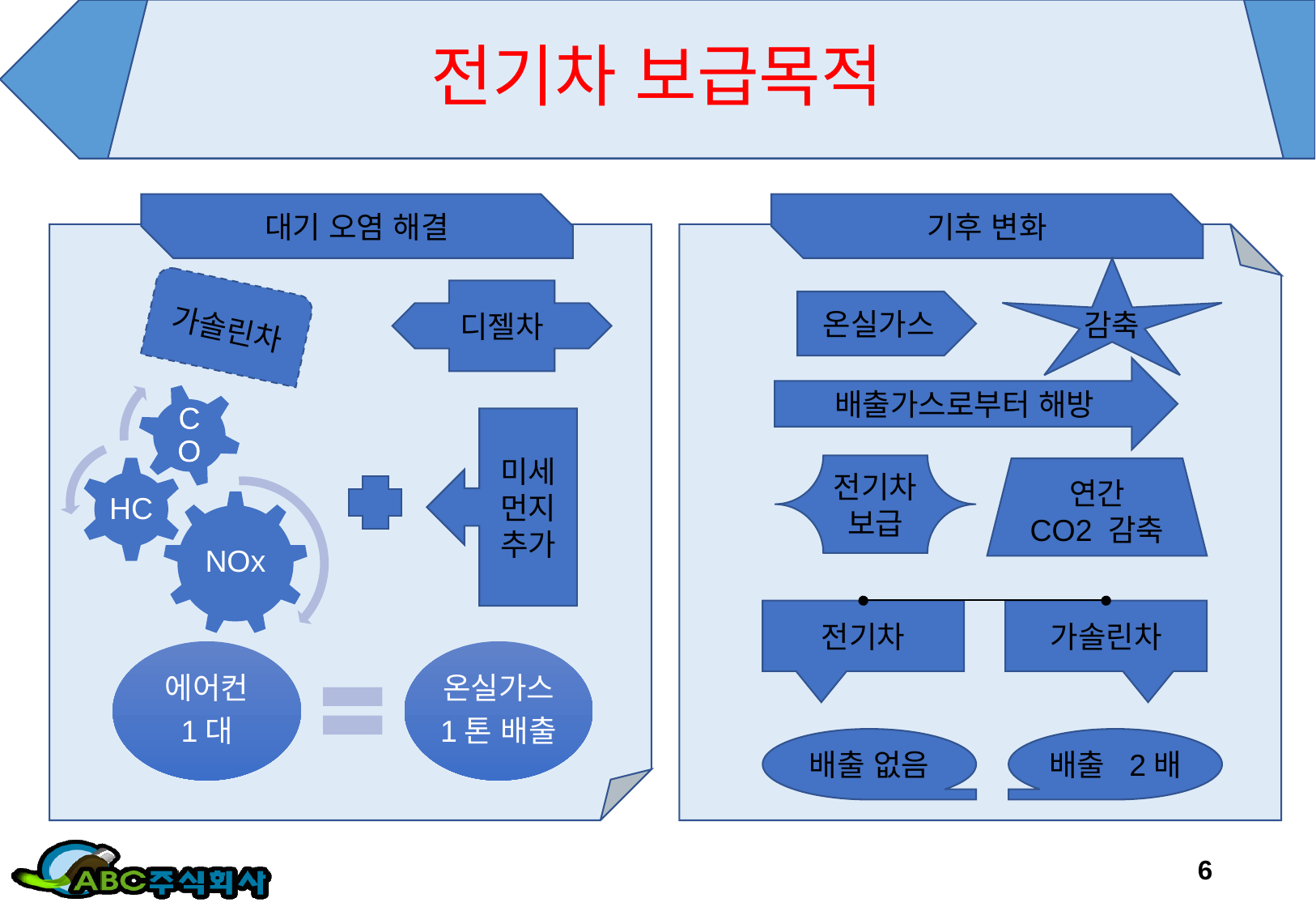

# 전기차 보급목적
대기 오염 해결

디젤차
가솔린차
NOx
HC
CO
미세
먼지
추가

에어컨
1대

온실가스
1톤 배출
기후 변화

감축
온실가스
배출가스로부터 해방
전기차
보급
연간
CO2 감축
전기차
가솔린차
배출 없음
배출  2배
6